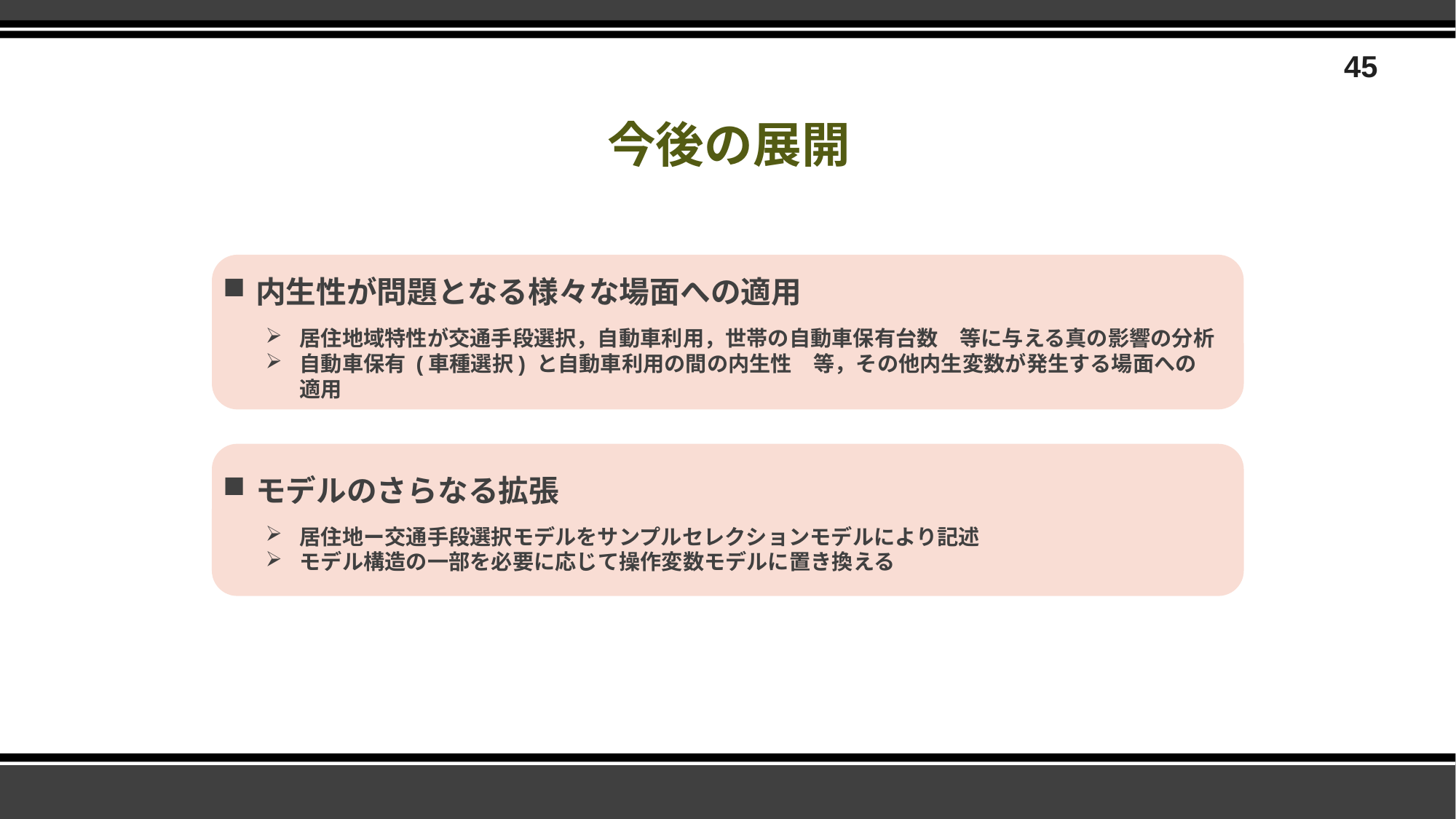

45
# 今後の展開

内生性が問題となる様々な場面への適用
居住地域特性が交通手段選択，自動車利用，世帯の自動車保有台数　等に与える真の影響の分析
自動車保有 (車種選択) と自動車利用の間の内生性　等，その他内生変数が発生する場面への適用

モデルのさらなる拡張
居住地ー交通手段選択モデルをサンプルセレクションモデルにより記述
モデル構造の一部を必要に応じて操作変数モデルに置き換える